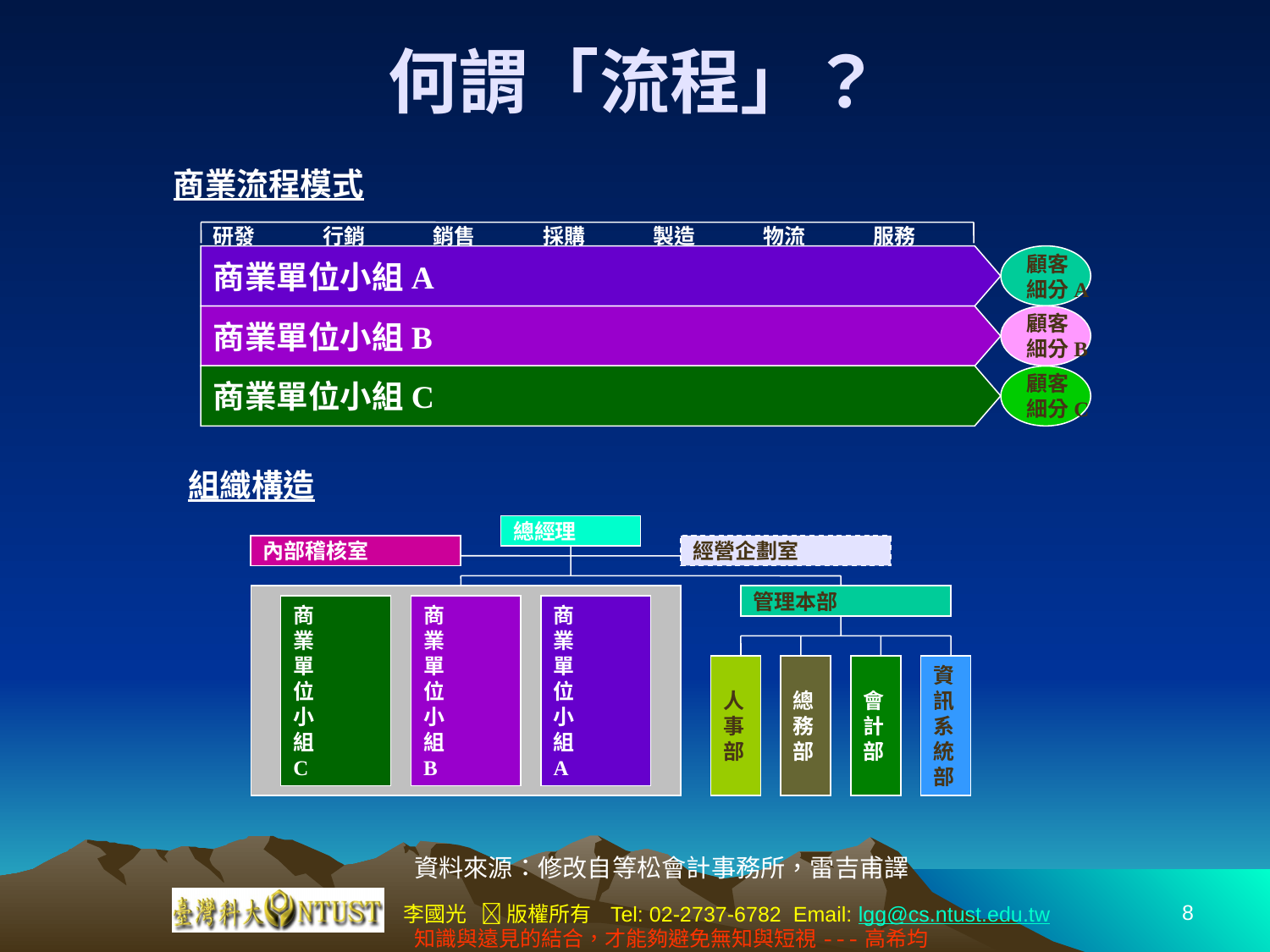

# 何謂「流程」？
商業流程模式

製造
服務
研發
行銷
銷售
採購
物流
商業單位小組A
顧客
細分A
顧客
細分B
商業單位小組B
商業單位小組C
顧客
細分C
組織構造
總經理
經營企劃室
內部稽核室

管理本部
商
業
單
位
小
組
C
商
業
單
位
小
組
B
商
業
單
位
小
組
A

人
事
部
總
務
部
會
計
部
資
訊
系
統
部

資料來源：修改自等松會計事務所，雷吉甫譯
8